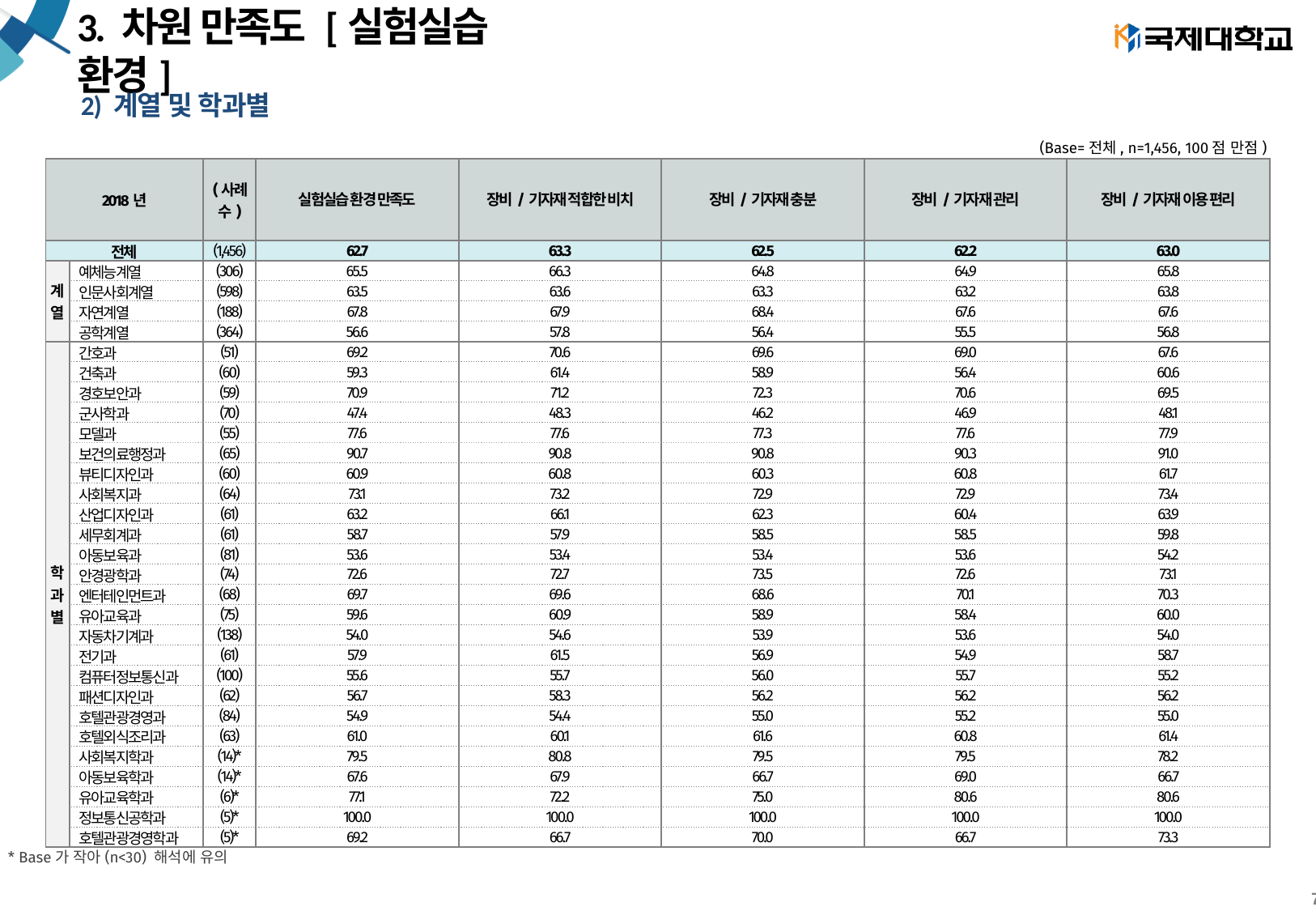

# 3. 차원 만족도 [실험실습 환경]
2) 계열 및 학과별
(Base=전체, n=1,456, 100점 만점)
| 2018년 |  | (사례수) | 실험실습 환경 만족도 | 장비/기자재 적합한 비치 | 장비/기자재 충분 | 장비/기자재 관리 | 장비/기자재 이용 편리 |
| --- | --- | --- | --- | --- | --- | --- | --- |
| 전체 |  | (1,456) | 62.7 | 63.3 | 62.5 | 62.2 | 63.0 |
| 계 열 | 예체능계열 | (306) | 65.5 | 66.3 | 64.8 | 64.9 | 65.8 |
|  | 인문사회계열 | (598) | 63.5 | 63.6 | 63.3 | 63.2 | 63.8 |
|  | 자연계열 | (188) | 67.8 | 67.9 | 68.4 | 67.6 | 67.6 |
|  | 공학계열 | (364) | 56.6 | 57.8 | 56.4 | 55.5 | 56.8 |
| 학 과 별 | 간호과 | (51) | 69.2 | 70.6 | 69.6 | 69.0 | 67.6 |
|  | 건축과 | (60) | 59.3 | 61.4 | 58.9 | 56.4 | 60.6 |
|  | 경호보안과 | (59) | 70.9 | 71.2 | 72.3 | 70.6 | 69.5 |
|  | 군사학과 | (70) | 47.4 | 48.3 | 46.2 | 46.9 | 48.1 |
|  | 모델과 | (55) | 77.6 | 77.6 | 77.3 | 77.6 | 77.9 |
|  | 보건의료행정과 | (65) | 90.7 | 90.8 | 90.8 | 90.3 | 91.0 |
|  | 뷰티디자인과 | (60) | 60.9 | 60.8 | 60.3 | 60.8 | 61.7 |
|  | 사회복지과 | (64) | 73.1 | 73.2 | 72.9 | 72.9 | 73.4 |
|  | 산업디자인과 | (61) | 63.2 | 66.1 | 62.3 | 60.4 | 63.9 |
|  | 세무회계과 | (61) | 58.7 | 57.9 | 58.5 | 58.5 | 59.8 |
|  | 아동보육과 | (81) | 53.6 | 53.4 | 53.4 | 53.6 | 54.2 |
|  | 안경광학과 | (74) | 72.6 | 72.7 | 73.5 | 72.6 | 73.1 |
|  | 엔터테인먼트과 | (68) | 69.7 | 69.6 | 68.6 | 70.1 | 70.3 |
|  | 유아교육과 | (75) | 59.6 | 60.9 | 58.9 | 58.4 | 60.0 |
|  | 자동차기계과 | (138) | 54.0 | 54.6 | 53.9 | 53.6 | 54.0 |
|  | 전기과 | (61) | 57.9 | 61.5 | 56.9 | 54.9 | 58.7 |
|  | 컴퓨터정보통신과 | (100) | 55.6 | 55.7 | 56.0 | 55.7 | 55.2 |
|  | 패션디자인과 | (62) | 56.7 | 58.3 | 56.2 | 56.2 | 56.2 |
|  | 호텔관광경영과 | (84) | 54.9 | 54.4 | 55.0 | 55.2 | 55.0 |
|  | 호텔외식조리과 | (63) | 61.0 | 60.1 | 61.6 | 60.8 | 61.4 |
|  | 사회복지학과 | (14)\* | 79.5 | 80.8 | 79.5 | 79.5 | 78.2 |
|  | 아동보육학과 | (14)\* | 67.6 | 67.9 | 66.7 | 69.0 | 66.7 |
|  | 유아교육학과 | (6)\* | 77.1 | 72.2 | 75.0 | 80.6 | 80.6 |
|  | 정보통신공학과 | (5)\* | 100.0 | 100.0 | 100.0 | 100.0 | 100.0 |
|  | 호텔관광경영학과 | (5)\* | 69.2 | 66.7 | 70.0 | 66.7 | 73.3 |
* Base가 작아(n<30) 해석에 유의